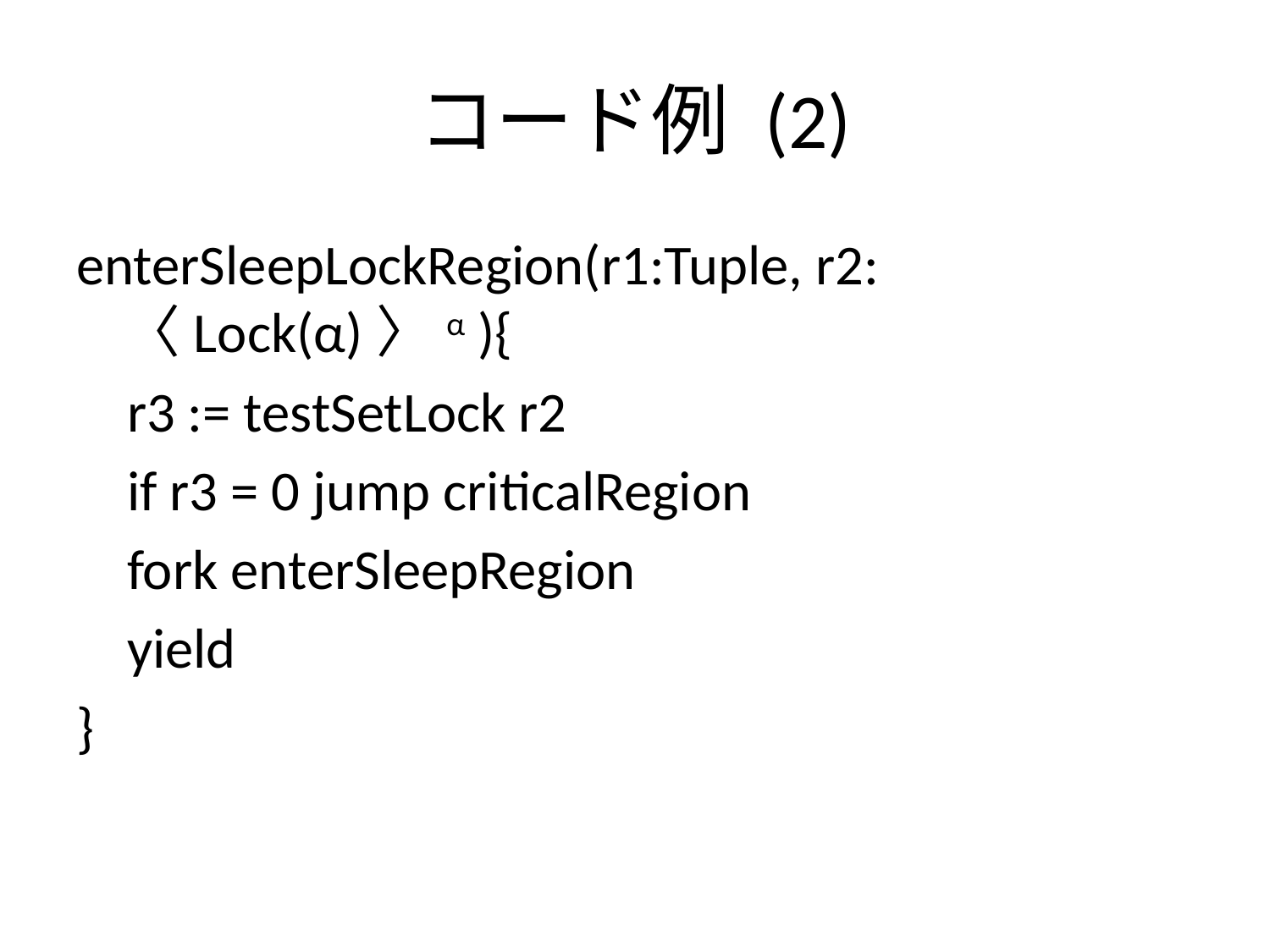

# コード例 (2)
enterSleepLockRegion(r1:Tuple, r2:〈Lock(α)〉α ){
    r3 := testSetLock r2
    if r3 = 0 jump criticalRegion
    fork enterSleepRegion
    yield
}